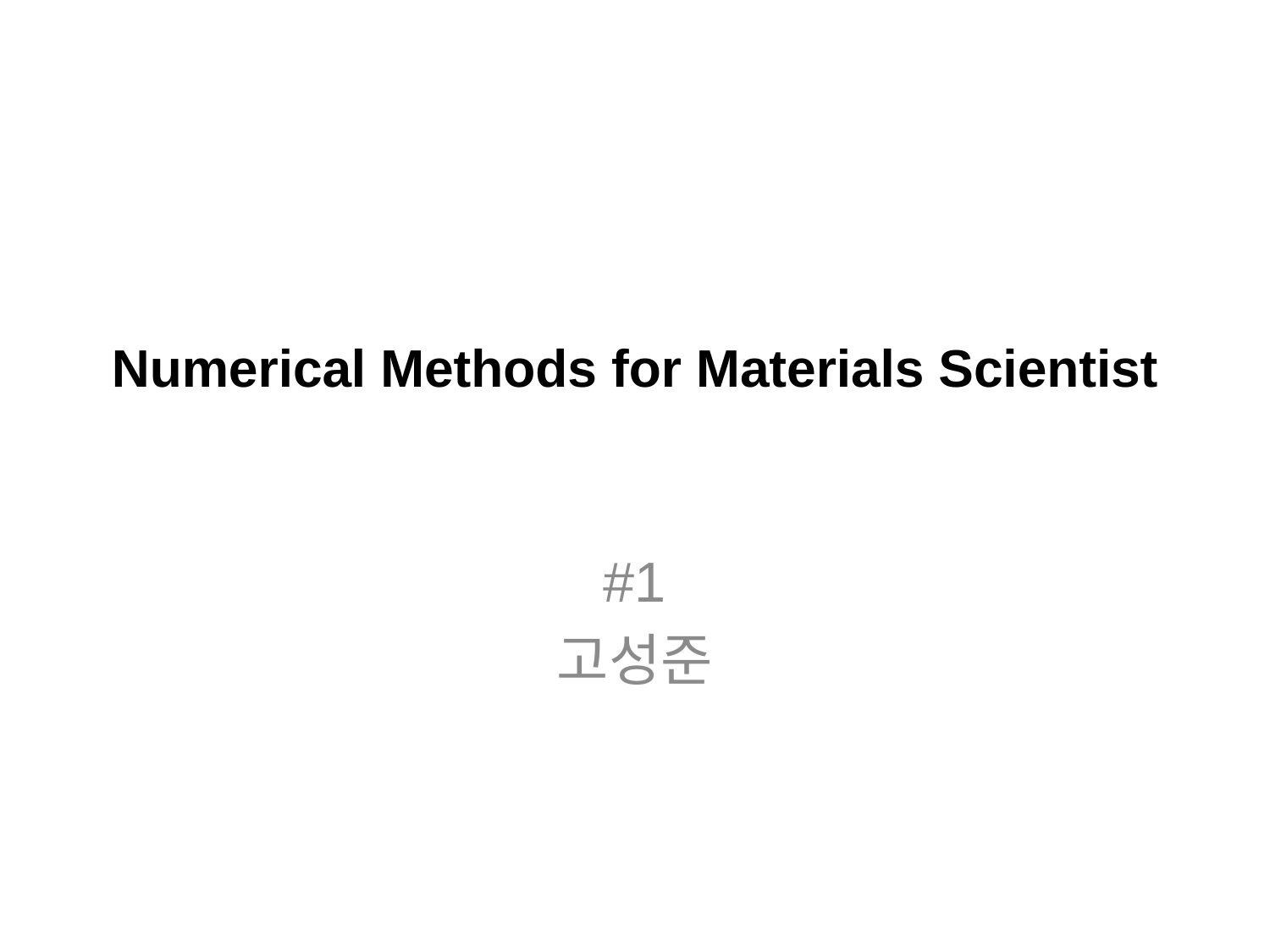

# Numerical Methods for Materials Scientist
#1
고성준